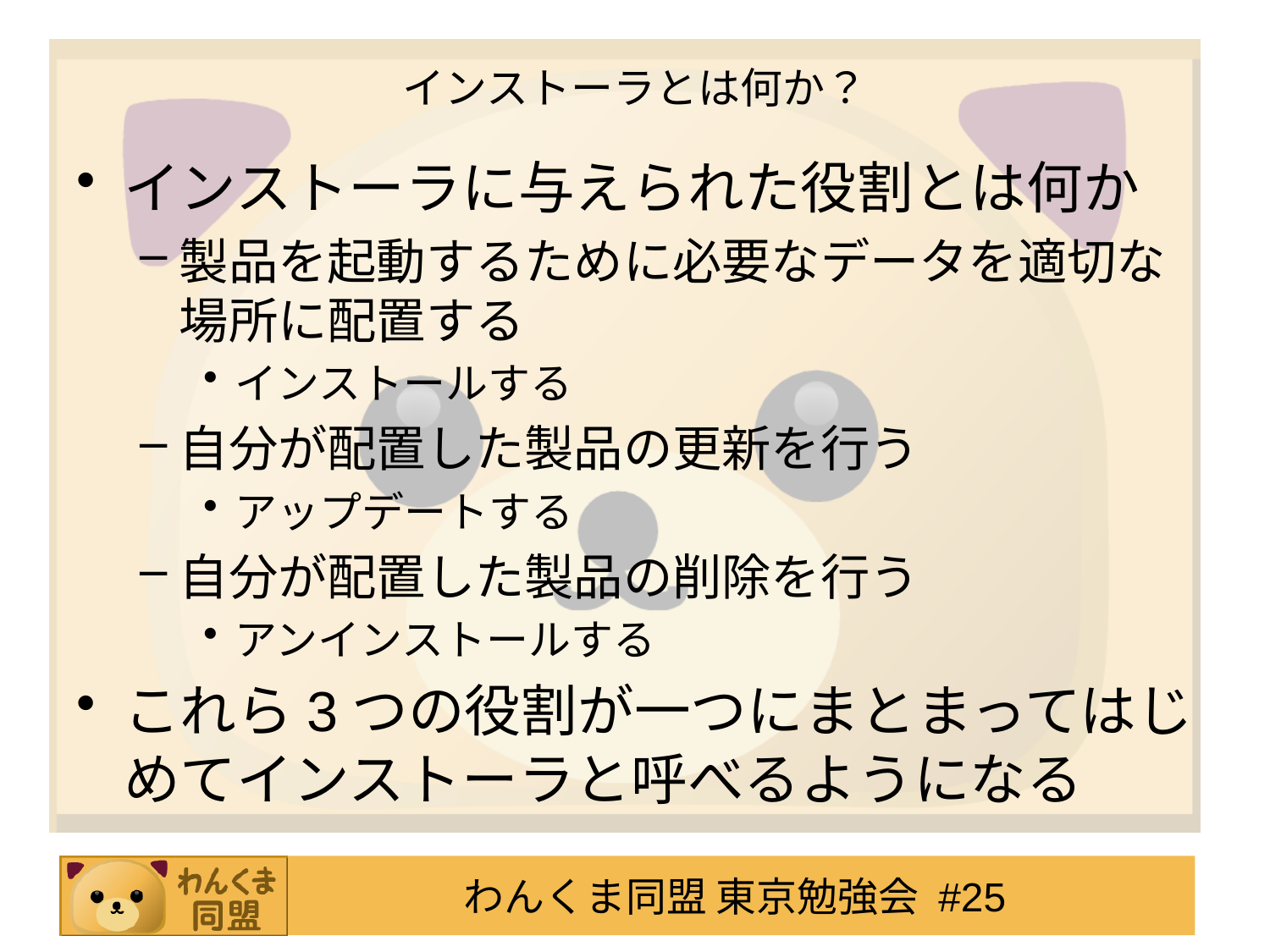

# インストーラとは何か？
インストーラに与えられた役割とは何か
製品を起動するために必要なデータを適切な場所に配置する
インストールする
自分が配置した製品の更新を行う
アップデートする
自分が配置した製品の削除を行う
アンインストールする
これら3つの役割が一つにまとまってはじめてインストーラと呼べるようになる